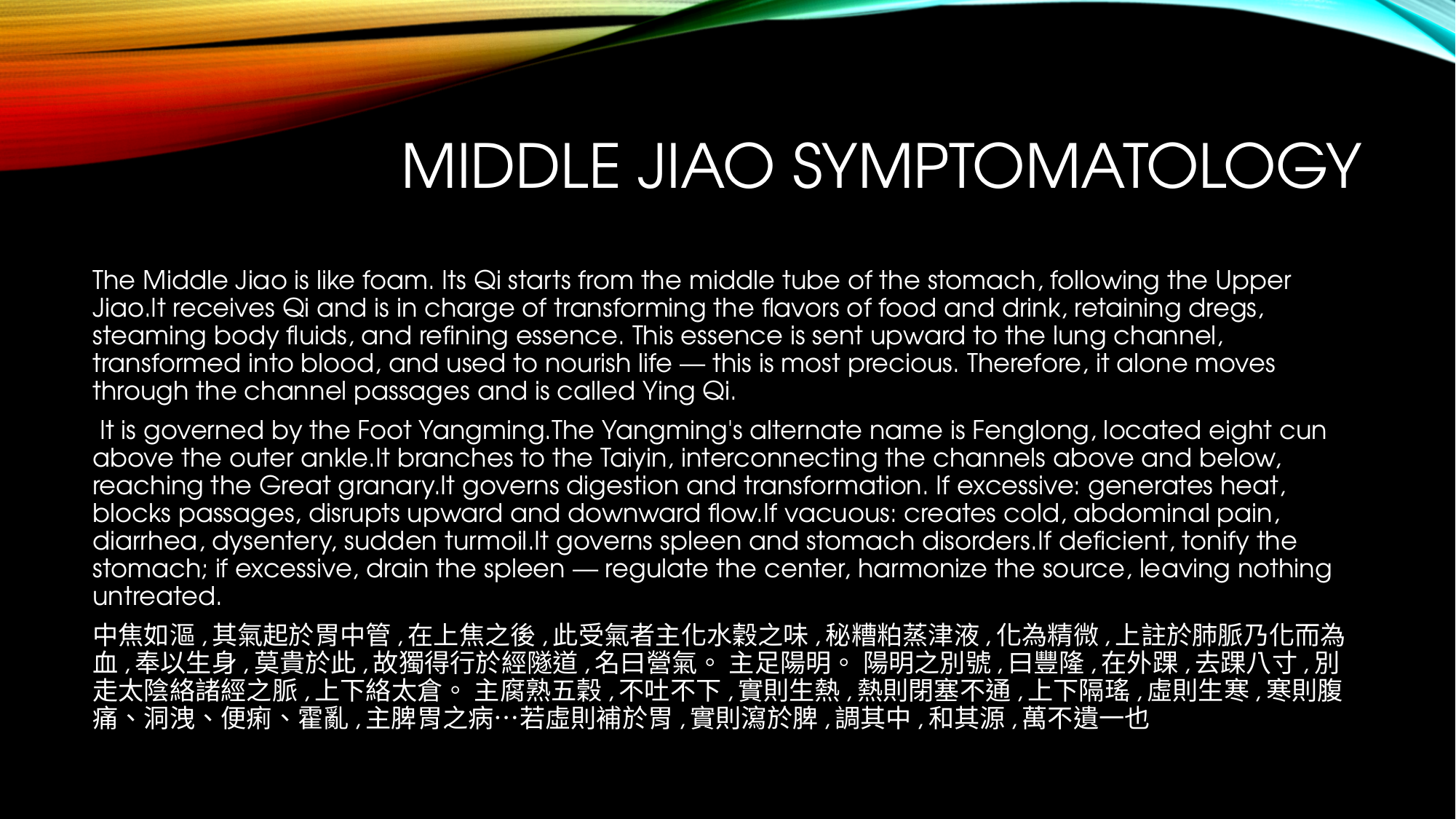

# Middle Jiao symptomatology
The Middle Jiao is like foam. Its Qi starts from the middle tube of the stomach, following the Upper Jiao.It receives Qi and is in charge of transforming the flavors of food and drink, retaining dregs, steaming body fluids, and refining essence. This essence is sent upward to the lung channel, transformed into blood, and used to nourish life — this is most precious. Therefore, it alone moves through the channel passages and is called Ying Qi.
 It is governed by the Foot Yangming.The Yangming's alternate name is Fenglong, located eight cun above the outer ankle.It branches to the Taiyin, interconnecting the channels above and below, reaching the Great granary.It governs digestion and transformation. If excessive: generates heat, blocks passages, disrupts upward and downward flow.If vacuous: creates cold, abdominal pain, diarrhea, dysentery, sudden turmoil.It governs spleen and stomach disorders.If deficient, tonify the stomach; if excessive, drain the spleen — regulate the center, harmonize the source, leaving nothing untreated.
中焦如漚,其氣起於胃中管,在上焦之後,此受氣者主化水穀之味,秘糟粕蒸津液,化為精微,上註於肺脈乃化而為血,奉以生身,莫貴於此,故獨得行於經隧道,名曰營氣。 主足陽明。 陽明之別號,曰豐隆,在外踝,去踝八寸,別走太陰絡諸經之脈,上下絡太倉。 主腐熟五穀,不吐不下,實則生熱,熱則閉塞不通,上下隔瑤,虛則生寒,寒則腹痛、洞洩、便痢、霍亂,主脾胃之病…若虛則補於胃,實則瀉於脾,調其中,和其源,萬不遺一也